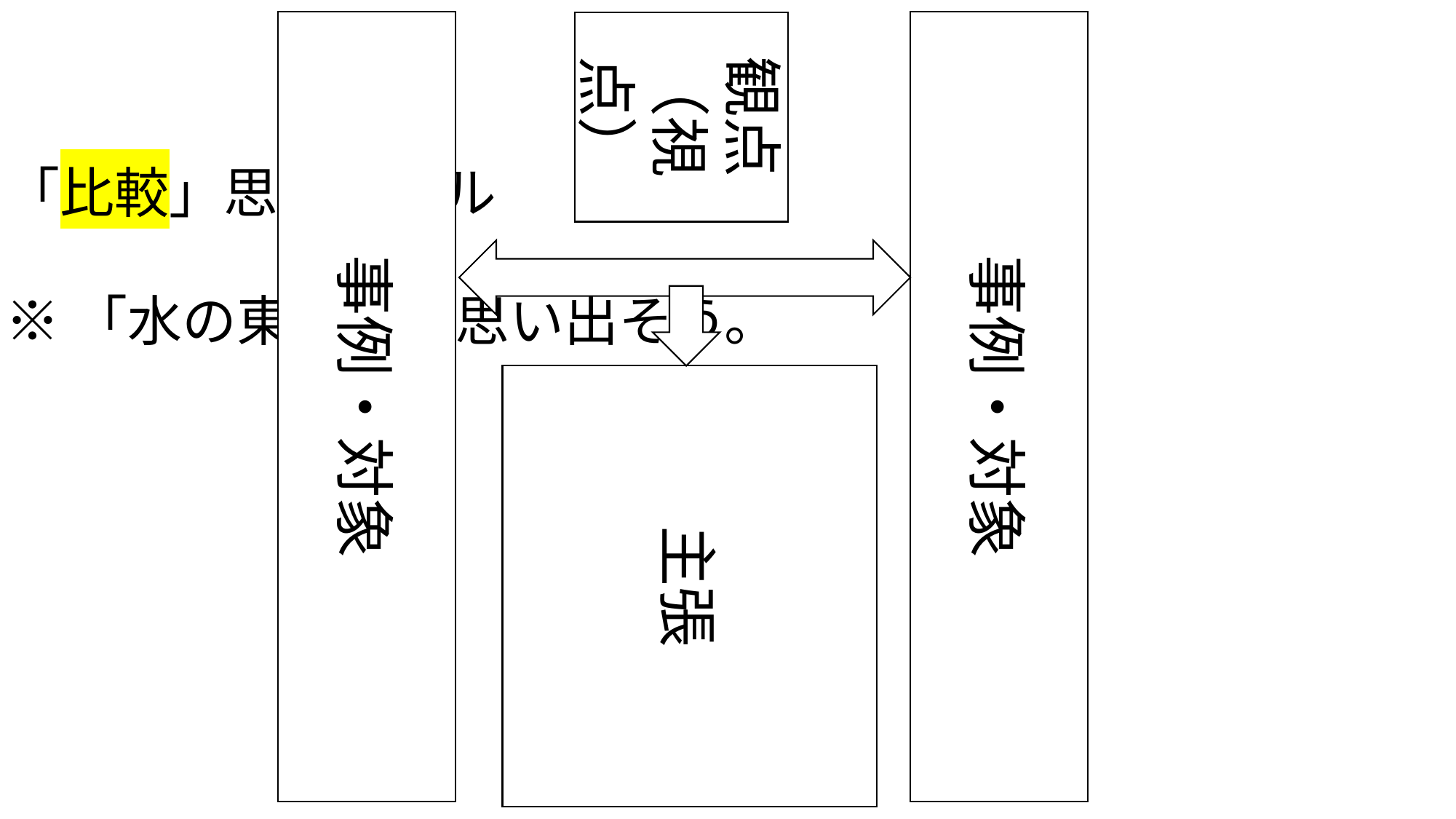

「比較」思考モデル

※「水の東西」を思い出そう。
事例・対象
事例・対象
観点
（視点）

主張